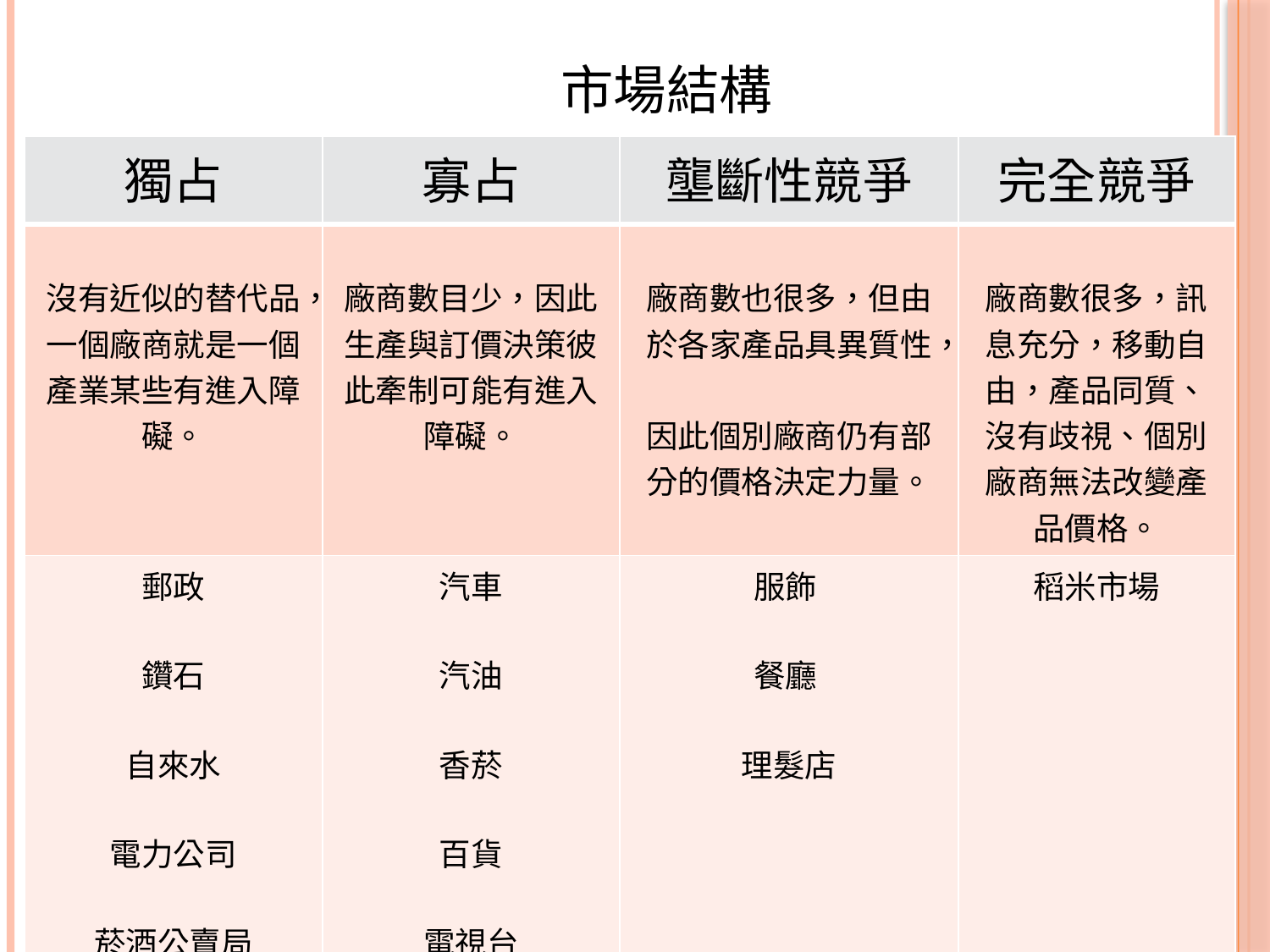

# 市場結構
| 獨占 | 寡占 | 壟斷性競爭 | 完全競爭 |
| --- | --- | --- | --- |
| 沒有近似的替代品，一個廠商就是一個產業某些有進入障礙。 | 廠商數目少，因此生產與訂價決策彼此牽制可能有進入障礙。 | 廠商數也很多，但由於各家產品具異質性， 因此個別廠商仍有部分的價格決定力量。 | 廠商數很多，訊息充分，移動自由，產品同質、 沒有歧視、個別廠商無法改變產品價格。 |
| 郵政 鑽石 自來水 電力公司 菸酒公賣局 | 汽車 汽油 香菸 百貨 電視台 | 服飾 餐廳 理髮店 | 稻米市場 |